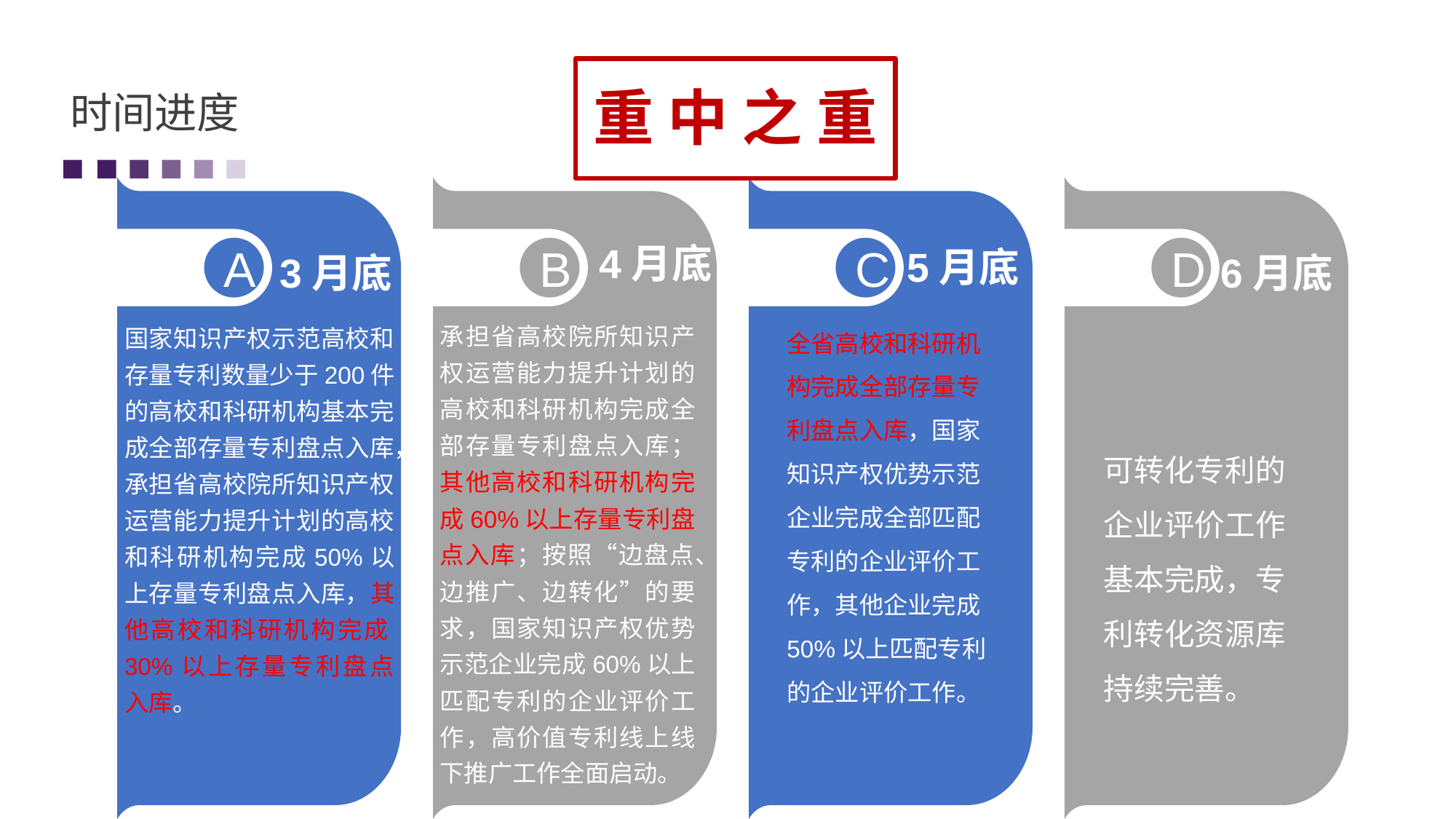

重 中 之 重
时间进度

A

B

C

D
4月底
5月底
3月底
6月底
全省高校和科研机构完成全部存量专利盘点入库，国家知识产权优势示范企业完成全部匹配专利的企业评价工作，其他企业完成50%以上匹配专利的企业评价工作。
承担省高校院所知识产权运营能力提升计划的高校和科研机构完成全部存量专利盘点入库；其他高校和科研机构完成60%以上存量专利盘点入库；按照“边盘点、边推广、边转化”的要求，国家知识产权优势示范企业完成60%以上匹配专利的企业评价工作，高价值专利线上线下推广工作全面启动。
国家知识产权示范高校和存量专利数量少于200件的高校和科研机构基本完成全部存量专利盘点入库，承担省高校院所知识产权运营能力提升计划的高校和科研机构完成50%以上存量专利盘点入库，其他高校和科研机构完成30%以上存量专利盘点入库。
可转化专利的企业评价工作基本完成，专利转化资源库持续完善。